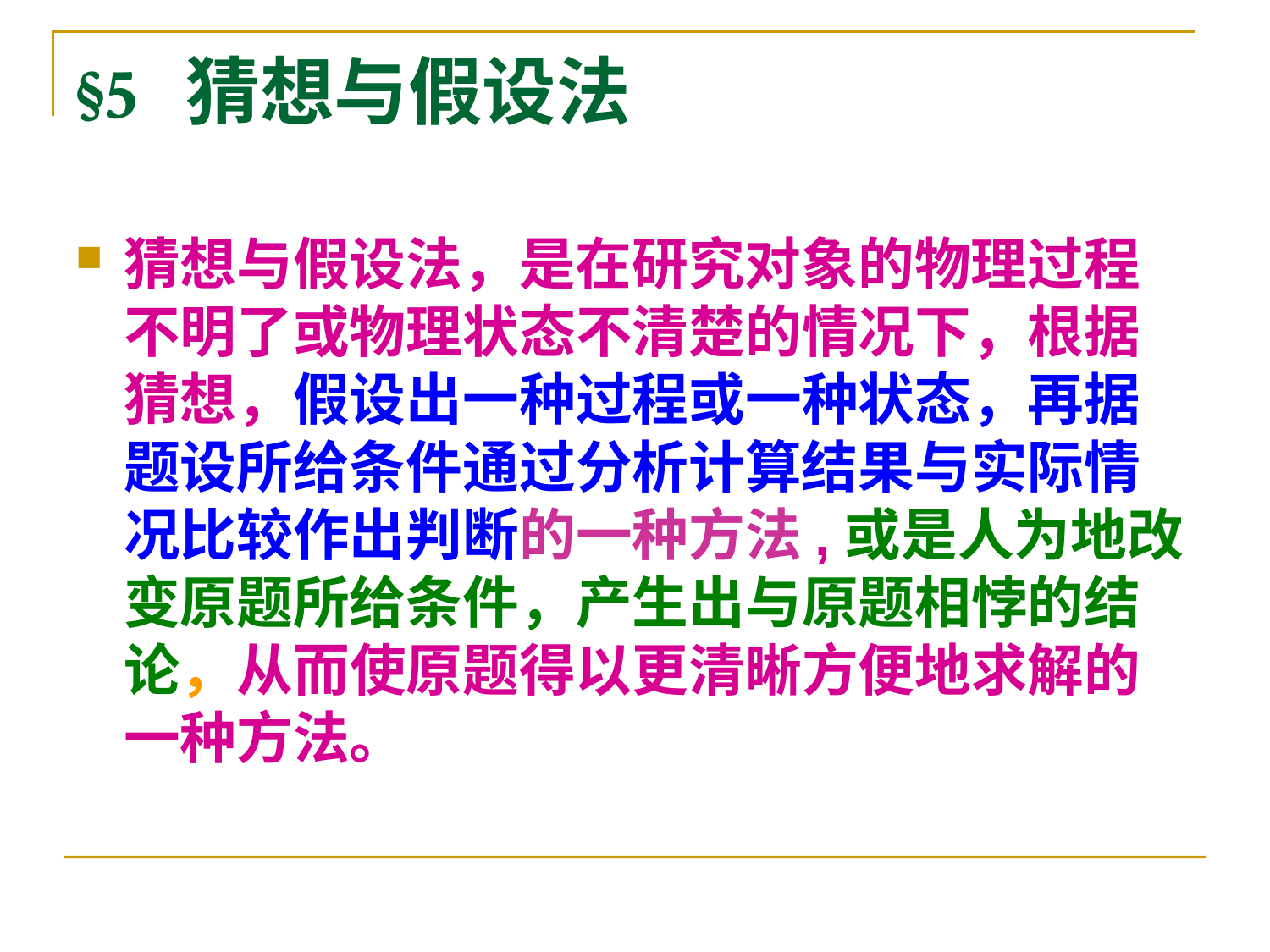

# §5  猜想与假设法
猜想与假设法，是在研究对象的物理过程不明了或物理状态不清楚的情况下，根据猜想，假设出一种过程或一种状态，再据题设所给条件通过分析计算结果与实际情况比较作出判断的一种方法,或是人为地改变原题所给条件，产生出与原题相悖的结论，从而使原题得以更清晰方便地求解的一种方法。